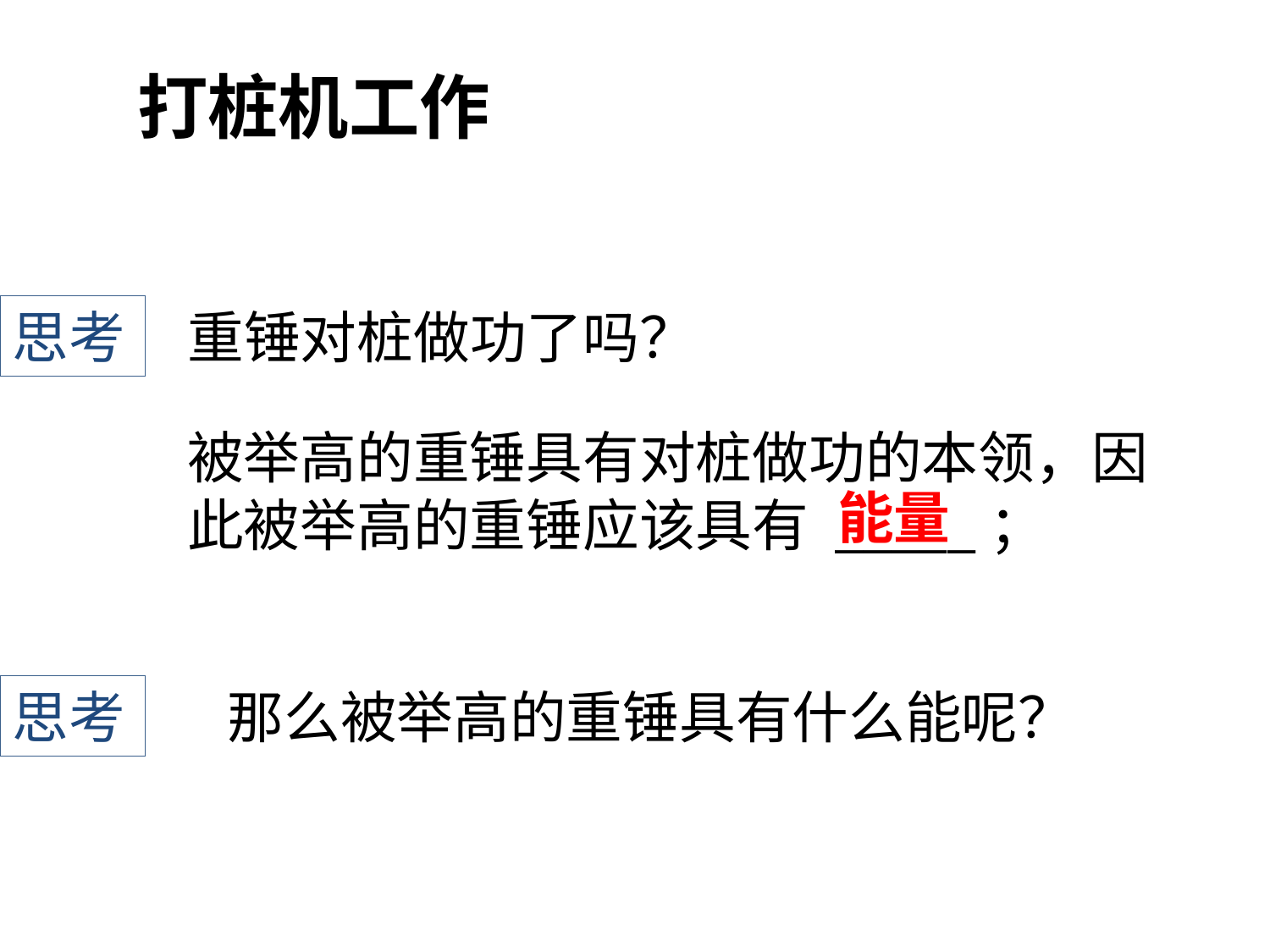

打桩机工作
思考
重锤对桩做功了吗？
被举高的重锤具有对桩做功的本领，因此被举高的重锤应该具有 _____；
能量
思考
那么被举高的重锤具有什么能呢？